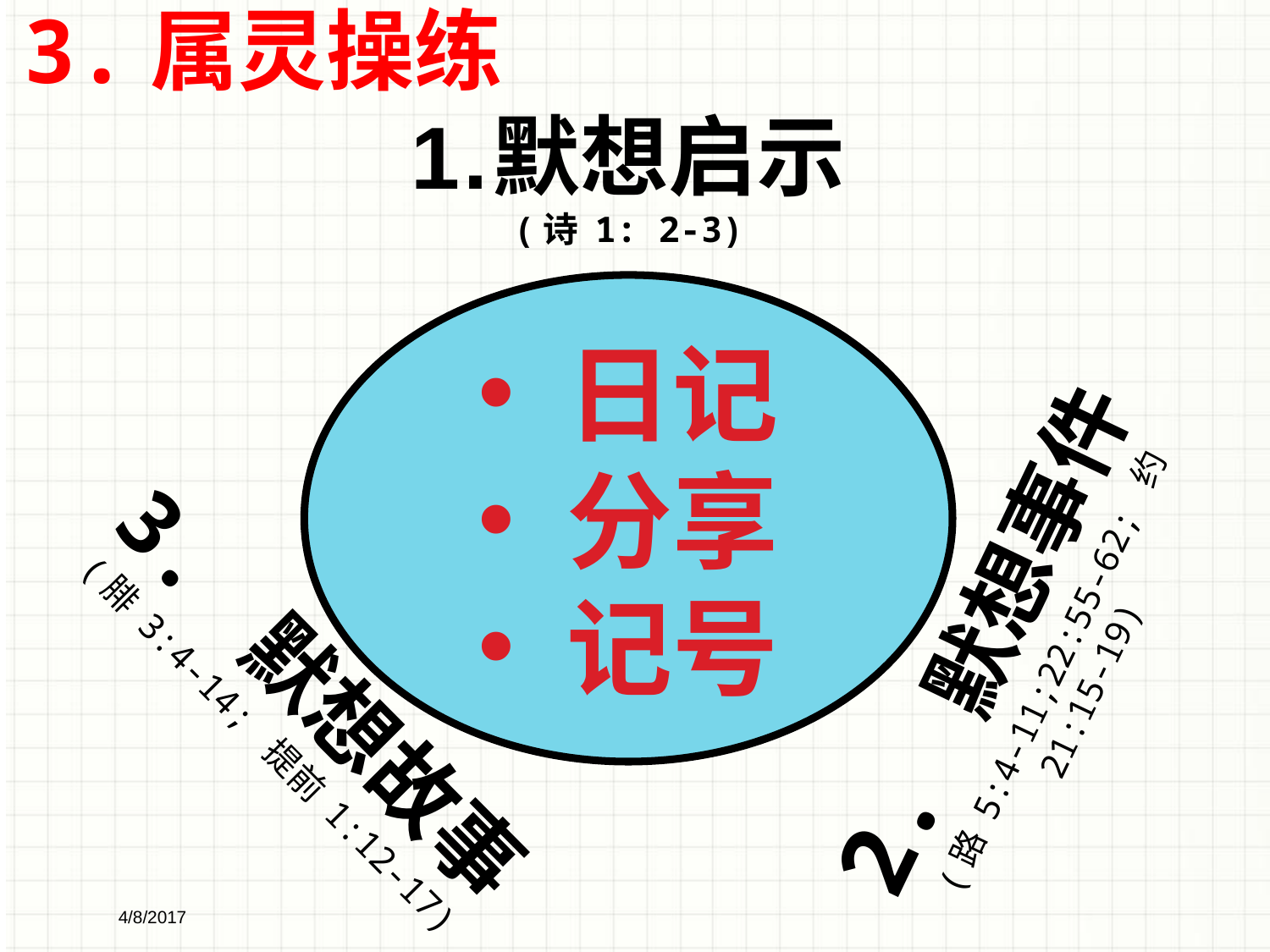

3.属灵操练
默想启示
(诗 1: 2-3)
 日记
 分享
 记号
2. 默想事件
(路 5:4-11;22:55-62; 约 21:15-19)
3. 默想故事
(腓 3:4-14; 提前 1:12-17)
4/8/2017